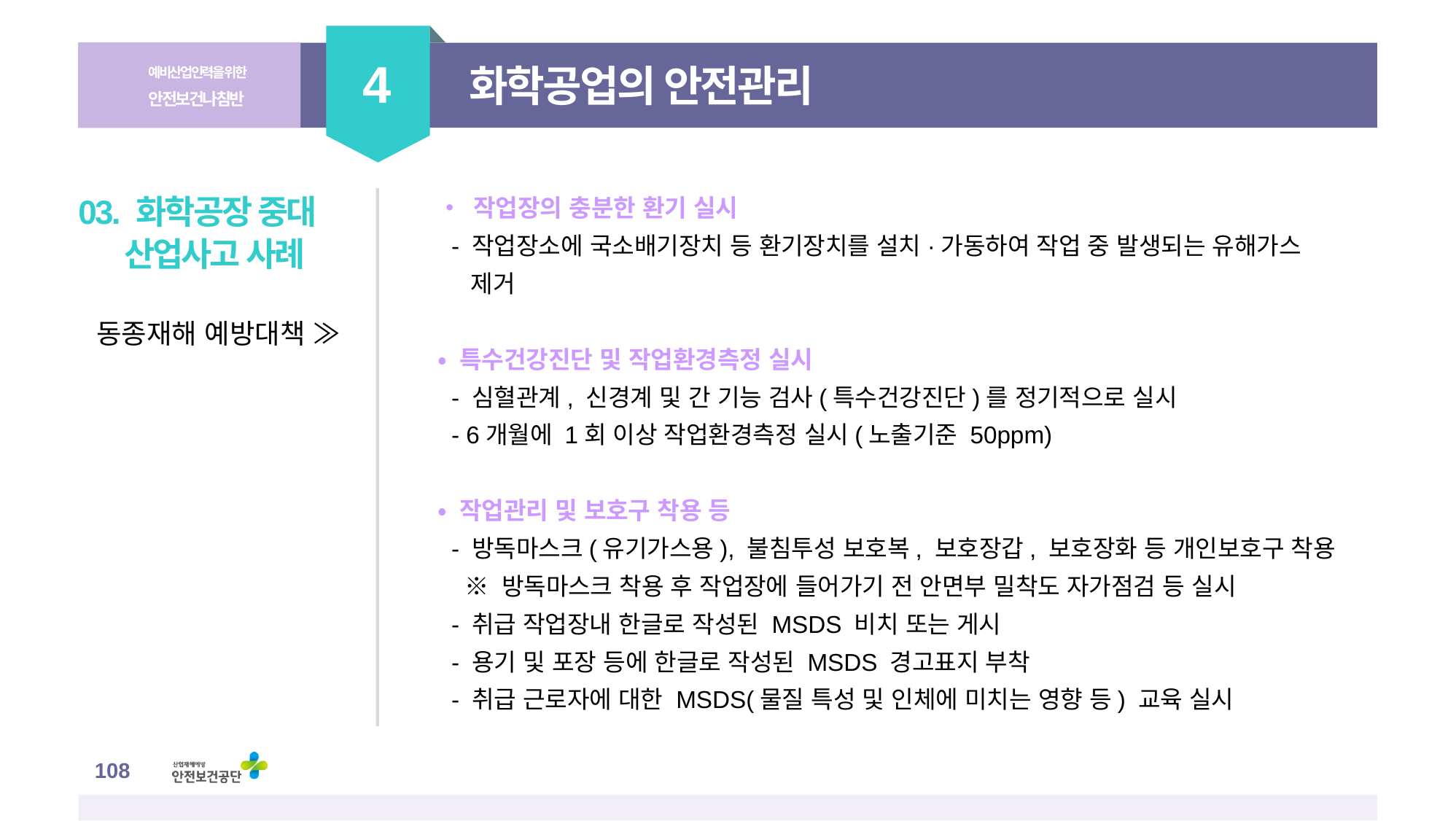

4
예비산업인력을 위한
안전보건나침반
화학공업의 안전관리
• 작업장의 충분한 환기 실시
  - 작업장소에 국소배기장치 등 환기장치를 설치·가동하여 작업 중 발생되는 유해가스
    제거

• 특수건강진단 및 작업환경측정 실시
  - 심혈관계, 신경계 및 간 기능 검사(특수건강진단)를 정기적으로 실시
  - 6개월에 1회 이상 작업환경측정 실시(노출기준 50ppm)

• 작업관리 및 보호구 착용 등
  - 방독마스크(유기가스용), 불침투성 보호복, 보호장갑, 보호장화 등 개인보호구 착용
    ※ 방독마스크 착용 후 작업장에 들어가기 전 안면부 밀착도 자가점검 등 실시
  - 취급 작업장내 한글로 작성된 MSDS 비치 또는 게시
  - 용기 및 포장 등에 한글로 작성된 MSDS 경고표지 부착
  - 취급 근로자에 대한 MSDS(물질 특성 및 인체에 미치는 영향 등) 교육 실시
03. 화학공장 중대 산업사고 사례
동종재해 예방대책 ≫